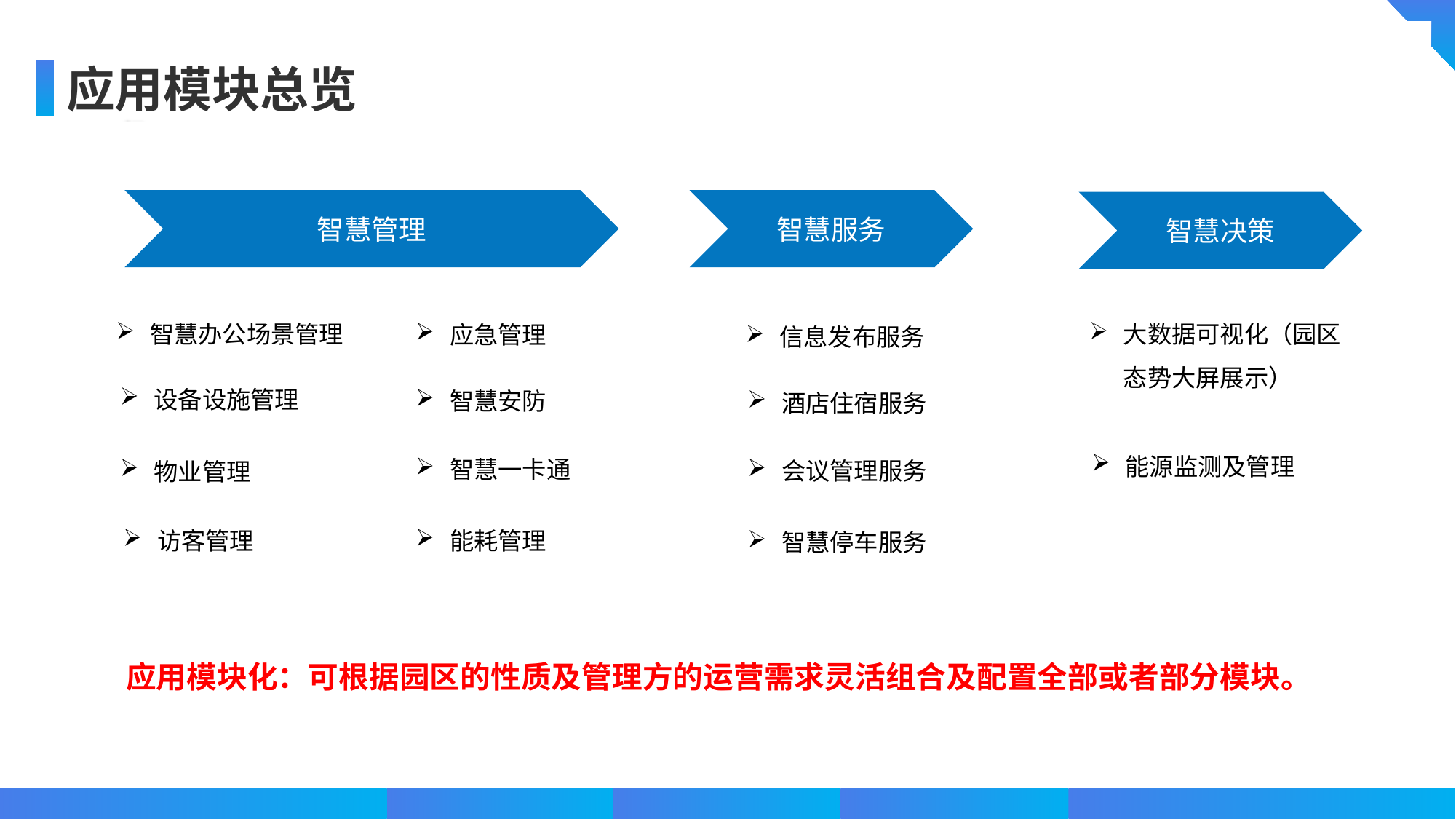

应用模块总览

智慧管理
智慧服务
智慧决策
智慧办公场景管理
大数据可视化（园区态势大屏展示）
应急管理
信息发布服务
设备设施管理
智慧安防
酒店住宿服务
能源监测及管理
智慧一卡通
会议管理服务
物业管理
访客管理
能耗管理
智慧停车服务
应用模块化：可根据园区的性质及管理方的运营需求灵活组合及配置全部或者部分模块。